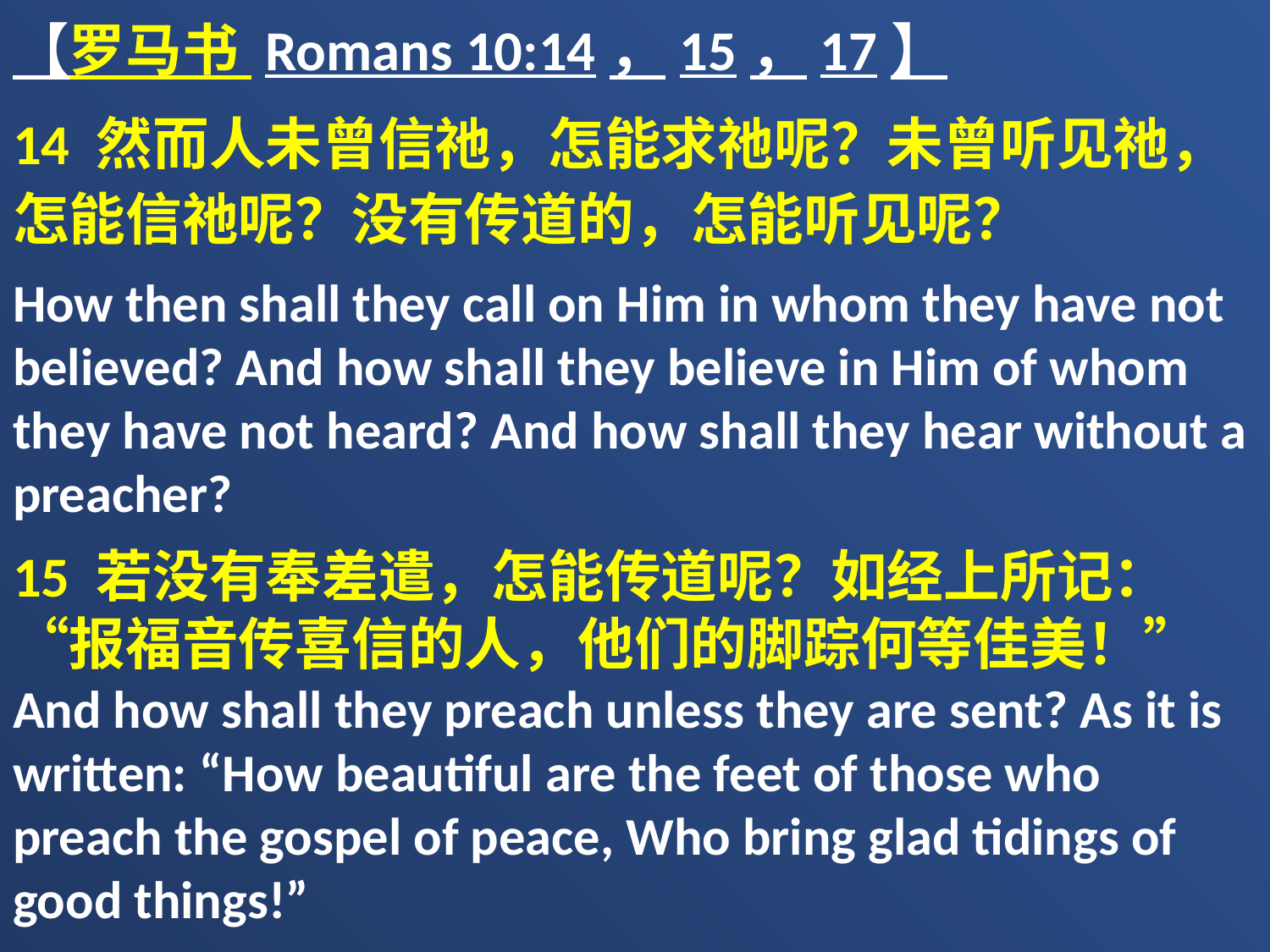

【罗马书 Romans 10:14，15，17】
14 然而人未曾信祂，怎能求祂呢？未曾听见祂，怎能信祂呢？没有传道的，怎能听见呢？
How then shall they call on Him in whom they have not believed? And how shall they believe in Him of whom they have not heard? And how shall they hear without a preacher?
15 若没有奉差遣，怎能传道呢？如经上所记：“报福音传喜信的人，他们的脚踪何等佳美！” And how shall they preach unless they are sent? As it is written: “How beautiful are the feet of those who preach the gospel of peace, Who bring glad tidings of good things!”